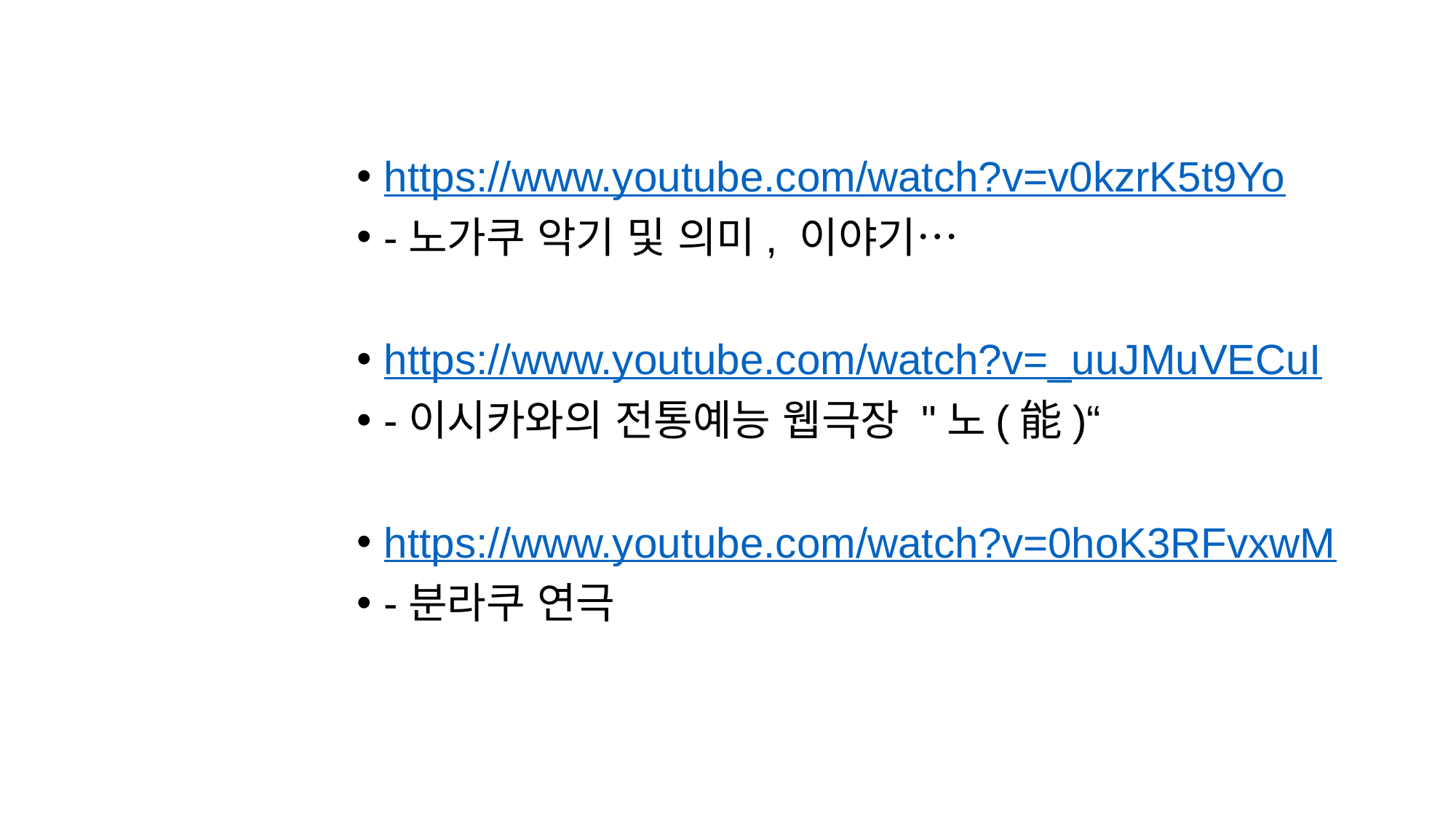

https://www.youtube.com/watch?v=v0kzrK5t9Yo
-노가쿠 악기 및 의미, 이야기…

https://www.youtube.com/watch?v=_uuJMuVECuI
-이시카와의 전통예능 웹극장 "노(能)“

https://www.youtube.com/watch?v=0hoK3RFvxwM
-분라쿠 연극